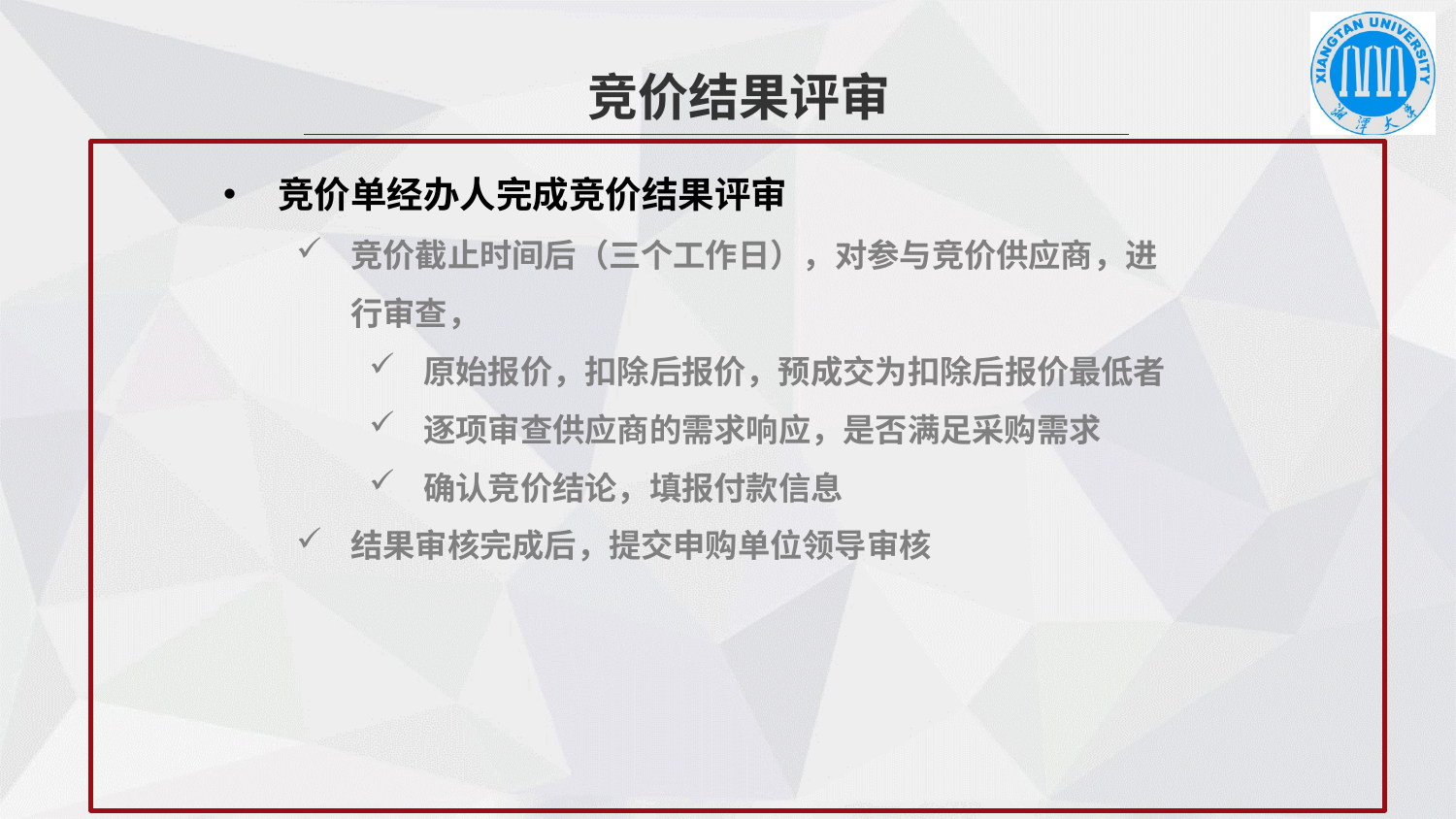

竞价结果评审

竞价单经办人完成竞价结果评审
竞价截止时间后（三个工作日），对参与竞价供应商，进行审查，
原始报价，扣除后报价，预成交为扣除后报价最低者
逐项审查供应商的需求响应，是否满足采购需求
确认竞价结论，填报付款信息
结果审核完成后，提交申购单位领导审核